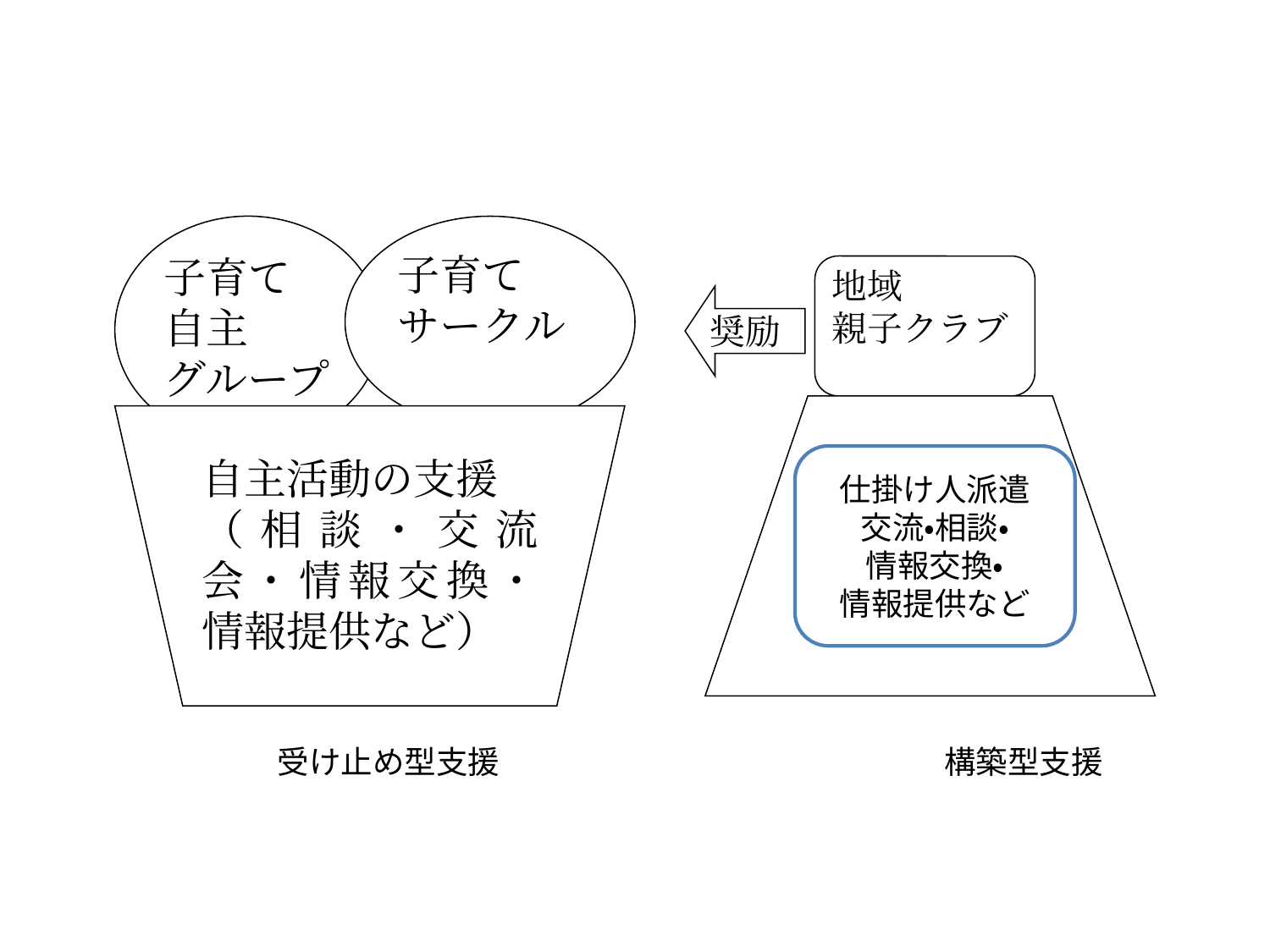

子育て
自主
グループ
子育て
サークル
地域
親子クラブ
奨励

自主活動の支援
（相談・交流会・情報交換・情報提供など）
仕掛け人派遣
交流・相談・
情報交換・
情報提供など
受け止め型支援　　　　　　　　　　　　　　構築型支援